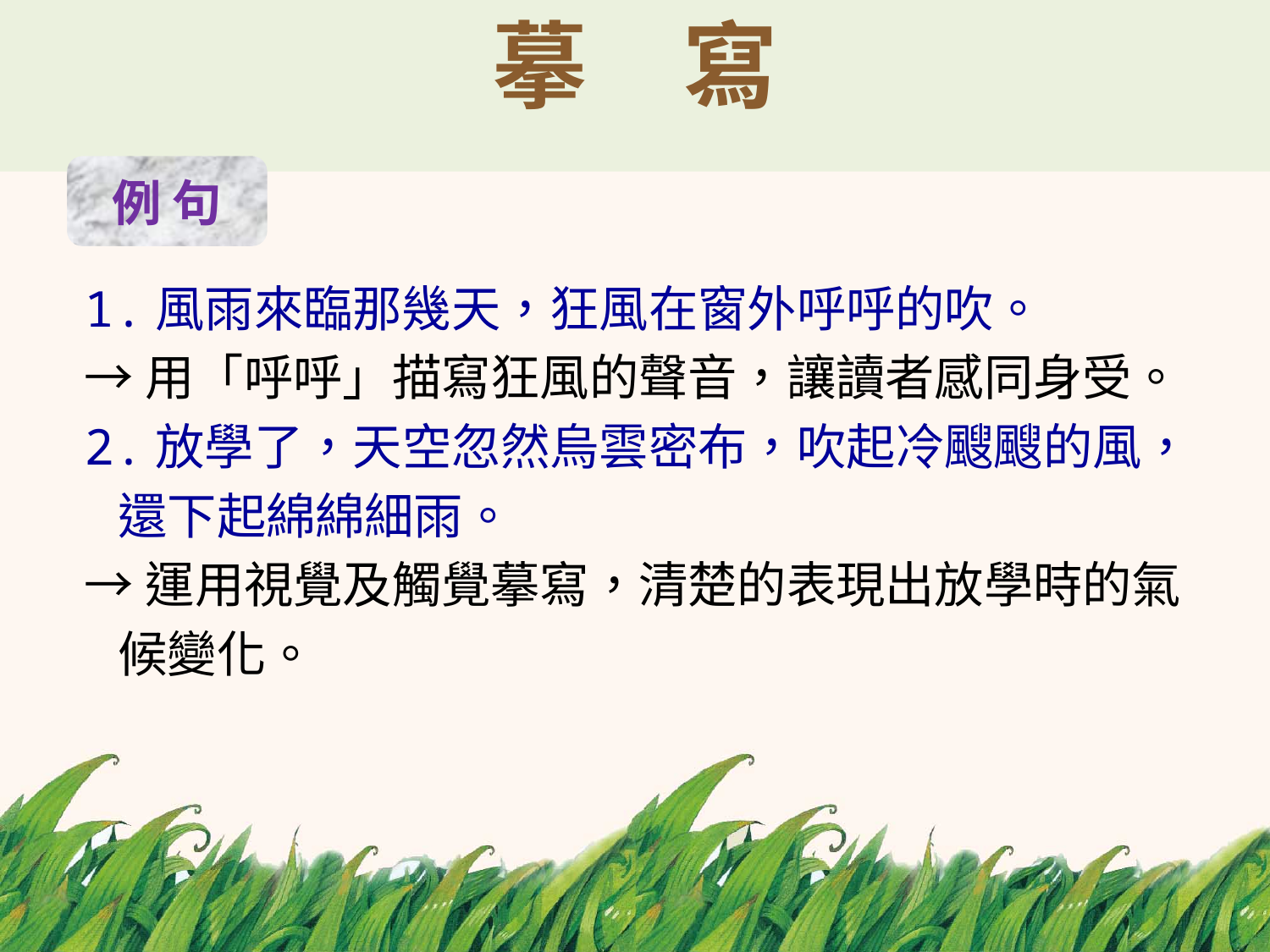

# 摹　寫
例 句
1.風雨來臨那幾天，狂風在窗外呼呼的吹。
→用「呼呼」描寫狂風的聲音，讓讀者感同身受。
2.放學了，天空忽然烏雲密布，吹起冷颼颼的風，
  還下起綿綿細雨。
→運用視覺及觸覺摹寫，清楚的表現出放學時的氣
  候變化。